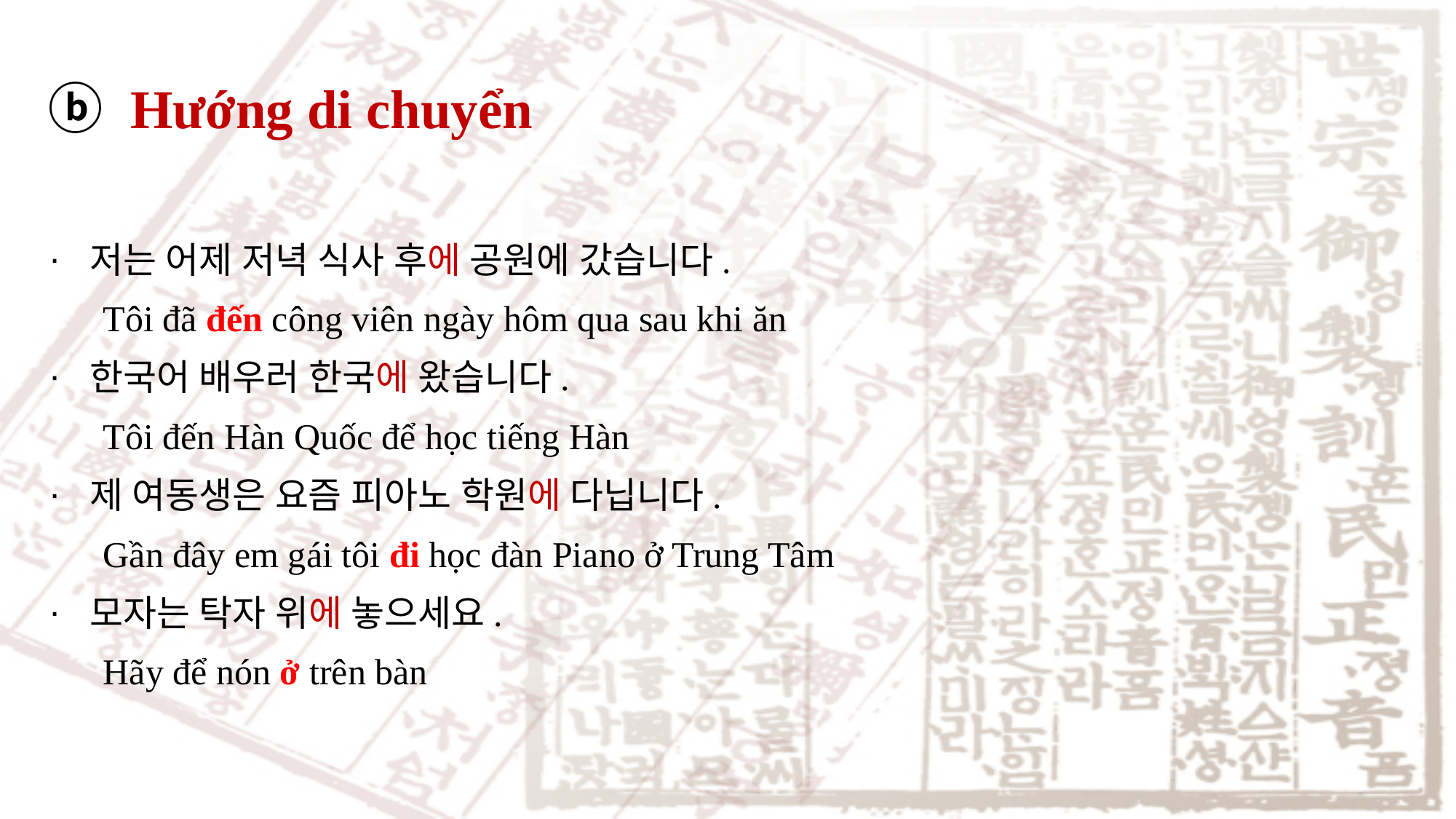

ⓑ  Hướng di chuyển

저는 어제 저녁 식사 후에 공원에 갔습니다.
Tôi đã đến công viên ngày hôm qua sau khi ăn
한국어 배우러 한국에 왔습니다.
Tôi đến Hàn Quốc để học tiếng Hàn
제 여동생은 요즘 피아노 학원에 다닙니다.
Gần đây em gái tôi đi học đàn Piano ở Trung Tâm
모자는 탁자 위에 놓으세요.
Hãy để nón ở trên bàn